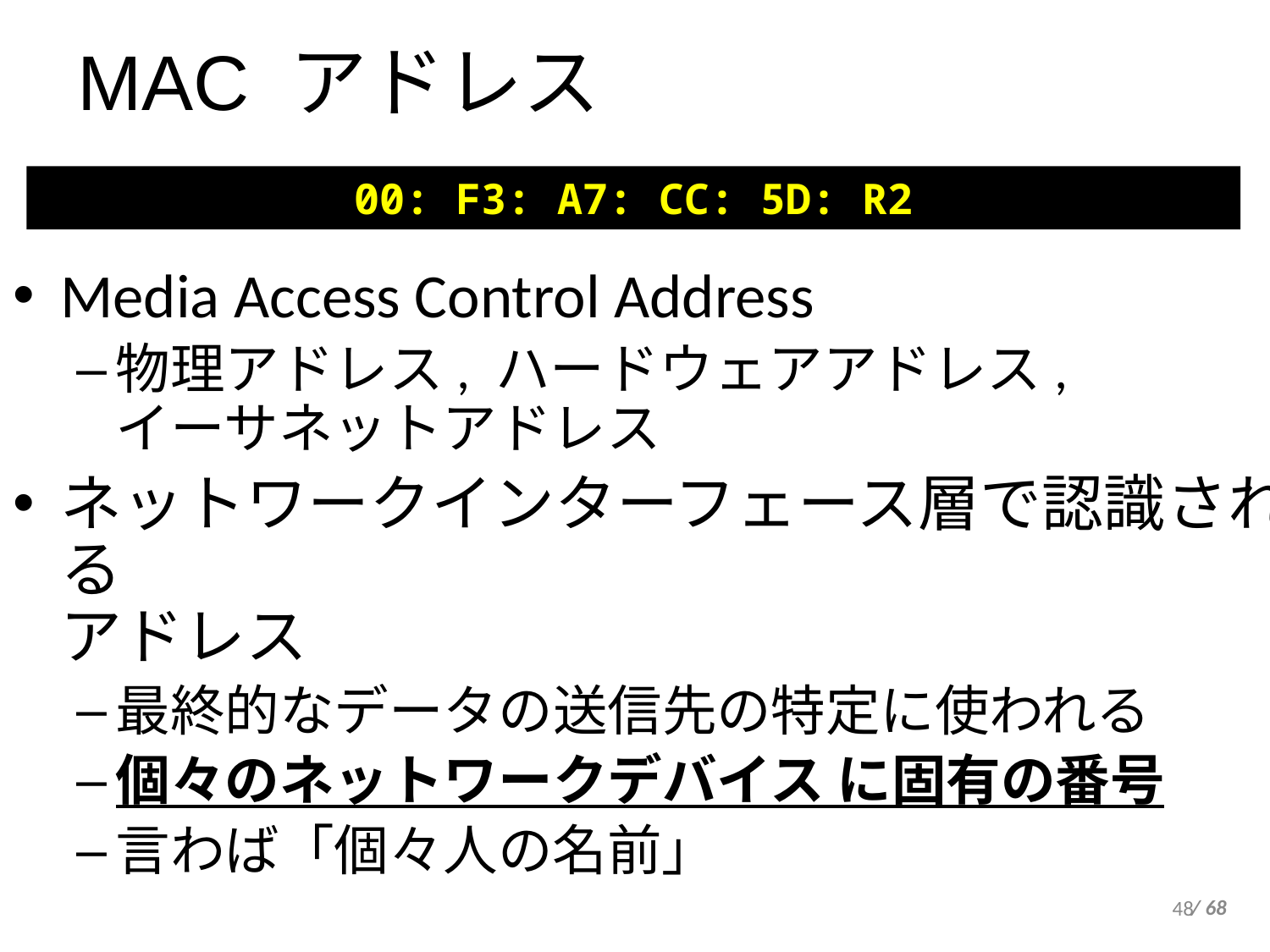

MAC アドレス
00: F3: A7: CC: 5D: R2
Media Access Control Address
物理アドレス, ハードウェアアドレス,
イーサネットアドレス
ネットワークインターフェース層で認識される
アドレス
最終的なデータの送信先の特定に使われる
個々のネットワークデバイス に固有の番号
言わば「個々人の名前」
48